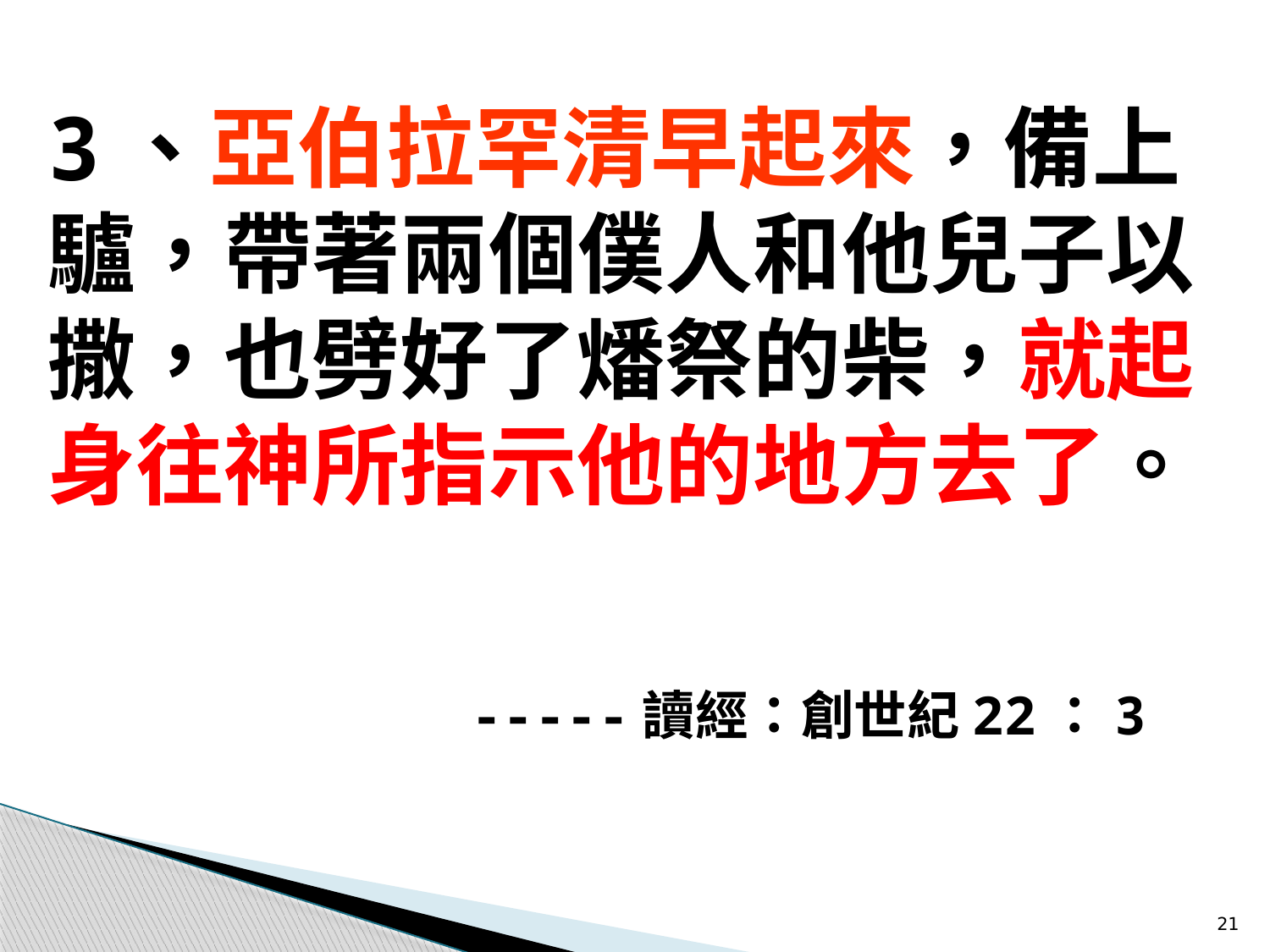

3、亞伯拉罕清早起來，備上驢，帶著兩個僕人和他兒子以撒，也劈好了燔祭的柴，就起身往神所指示他的地方去了。
-----讀經：創世紀22：3
21